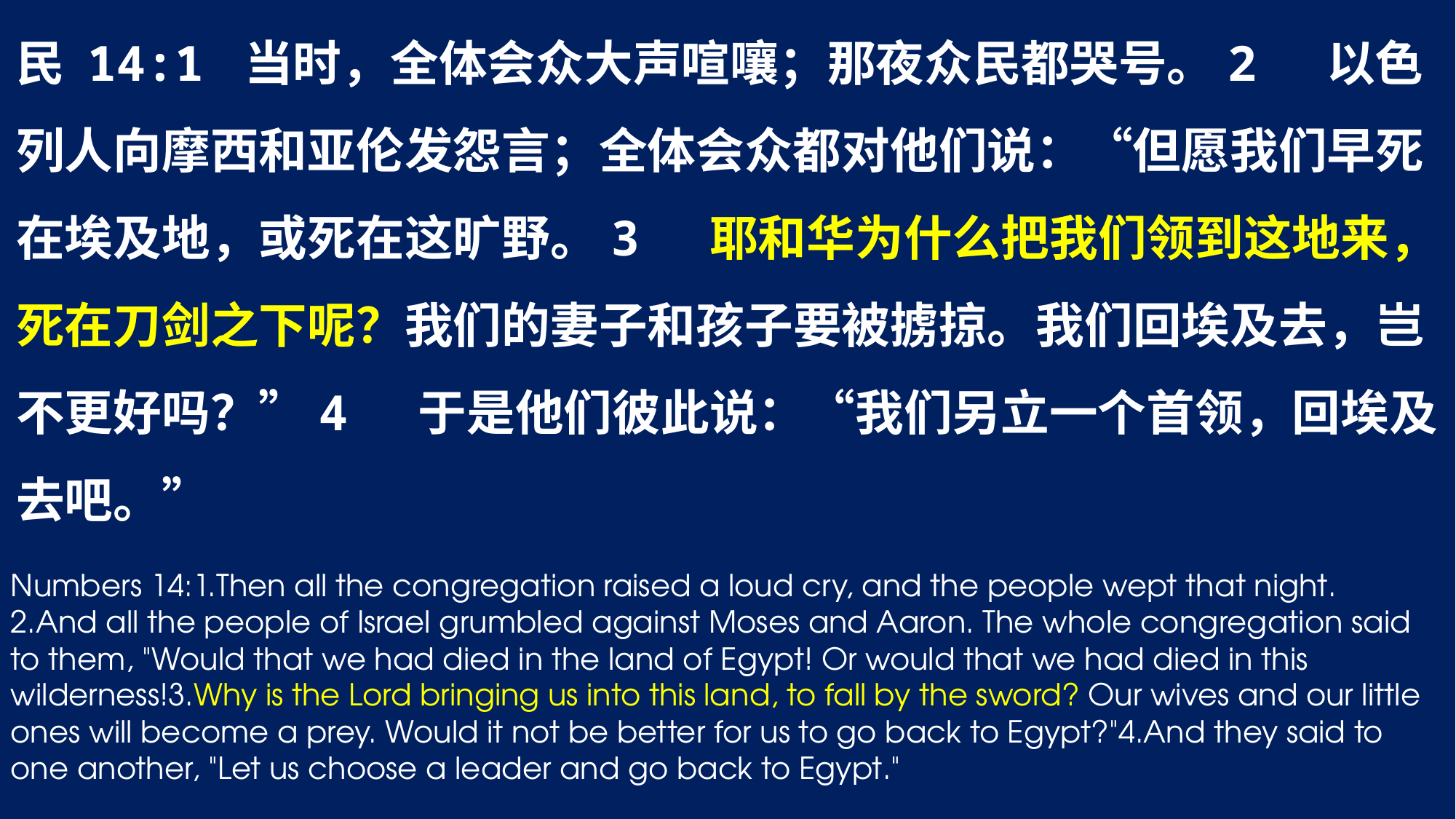

民 14:1 当时，全体会众大声喧嚷；那夜众民都哭号。2  以色列人向摩西和亚伦发怨言；全体会众都对他们说：“但愿我们早死在埃及地，或死在这旷野。3  耶和华为什么把我们领到这地来，死在刀剑之下呢？我们的妻子和孩子要被掳掠。我们回埃及去，岂不更好吗？”4  于是他们彼此说：“我们另立一个首领，回埃及去吧。”
Numbers 14:1.Then all the congregation raised a loud cry, and the people wept that night. 2.And all the people of Israel grumbled against Moses and Aaron. The whole congregation said to them, "Would that we had died in the land of Egypt! Or would that we had died in this wilderness!3.Why is the Lord bringing us into this land, to fall by the sword? Our wives and our little ones will become a prey. Would it not be better for us to go back to Egypt?"4.And they said to one another, "Let us choose a leader and go back to Egypt."